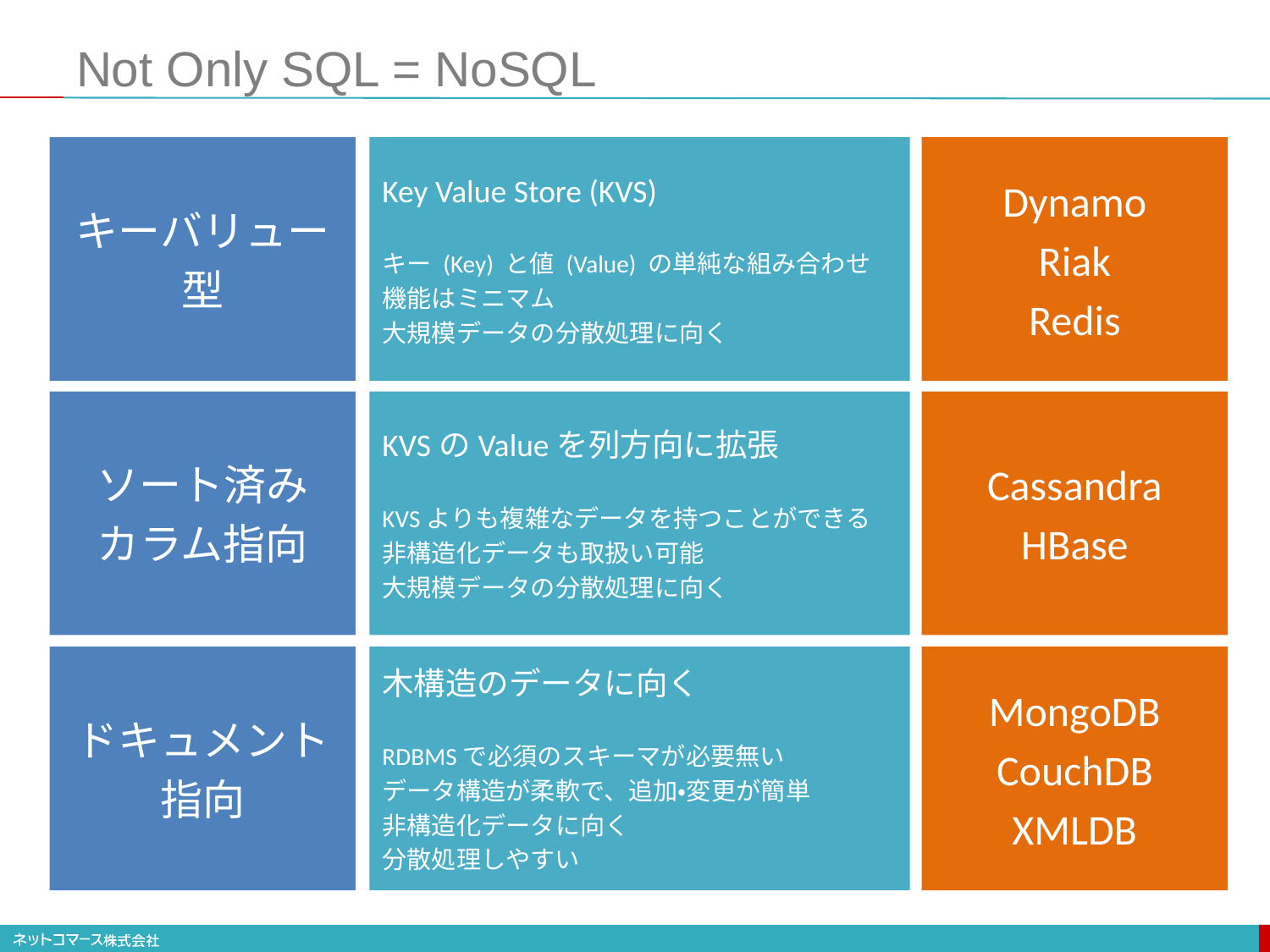

# Not Only SQL = NoSQL
キーバリュー
型
Key Value Store (KVS)

キー (Key) と値 (Value) の単純な組み合わせ
機能はミニマム
大規模データの分散処理に向く
Dynamo
Riak
Redis
ソート済み
カラム指向
KVSのValueを列方向に拡張

KVSよりも複雑なデータを持つことができる
非構造化データも取扱い可能
大規模データの分散処理に向く
Cassandra
HBase
ドキュメント
指向
木構造のデータに向く

RDBMSで必須のスキーマが必要無い
データ構造が柔軟で、追加・変更が簡単
非構造化データに向く
分散処理しやすい
MongoDB
CouchDB
XMLDB